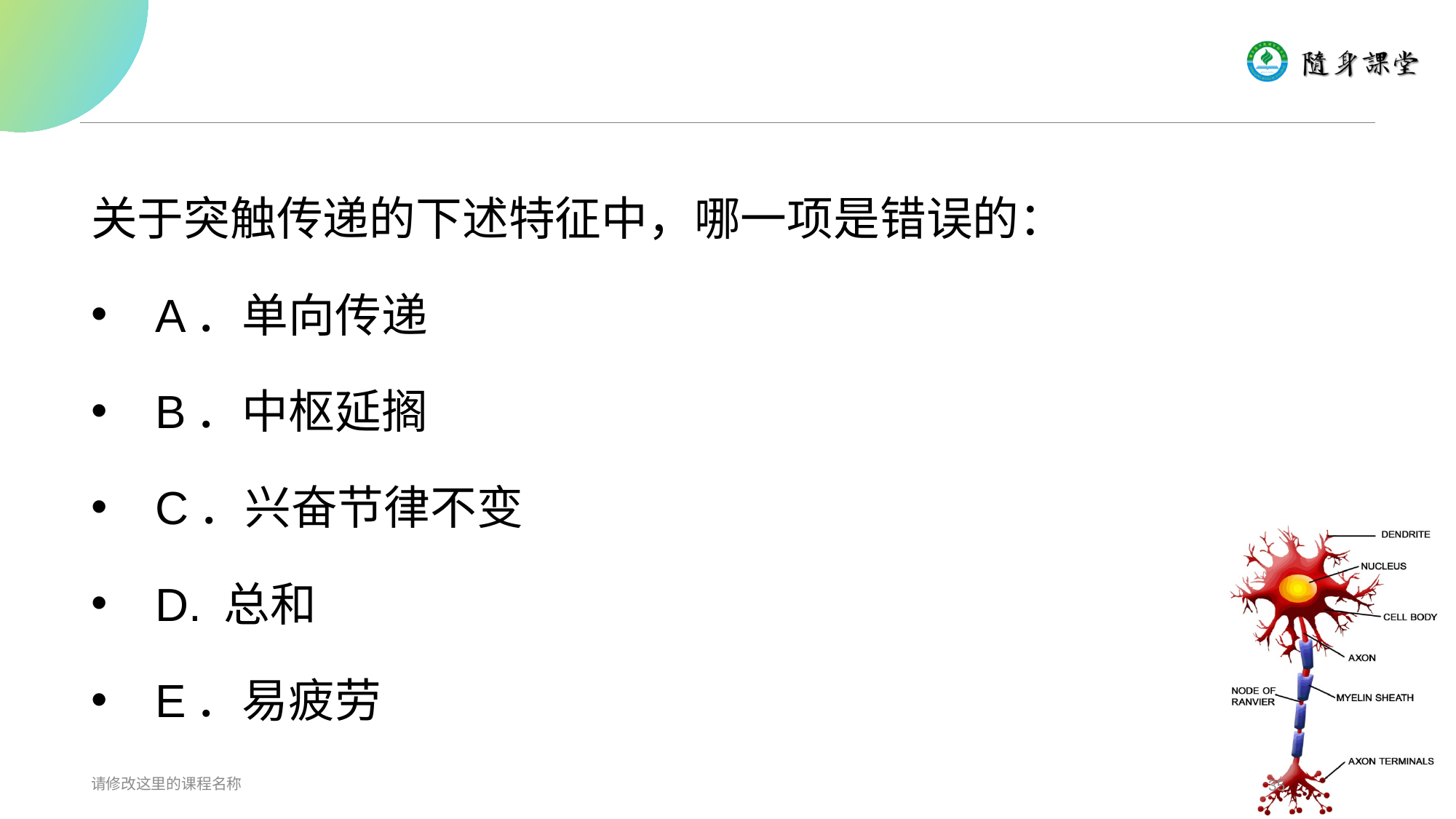

#
关于突触传递的下述特征中，哪一项是错误的：
   A．单向传递
   B．中枢延搁
   C．兴奋节律不变
   D. 总和
   E．易疲劳
请修改这里的课程名称
35